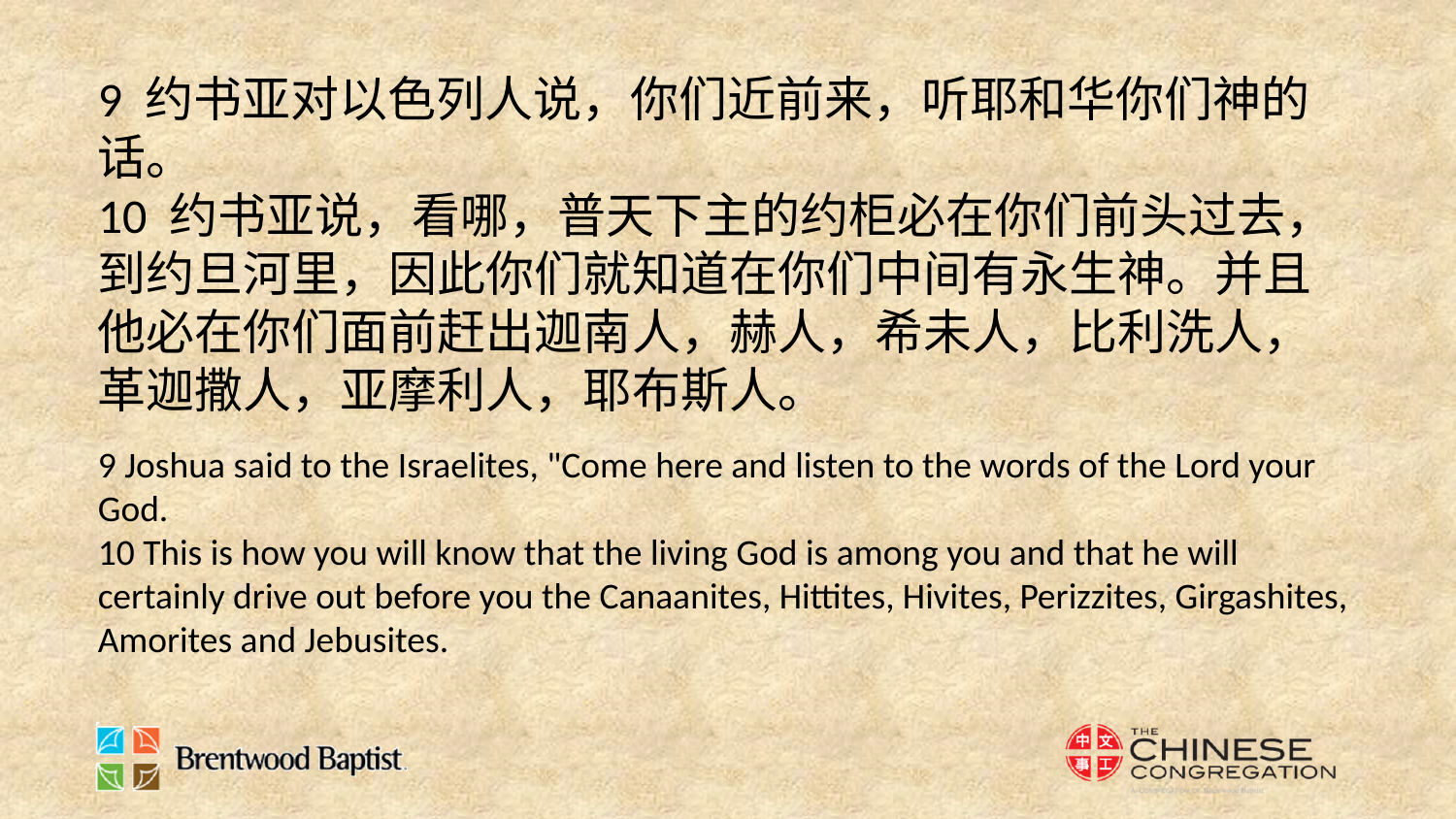

9 约书亚对以色列人说，你们近前来，听耶和华你们神的话。
10 约书亚说，看哪，普天下主的约柜必在你们前头过去，到约旦河里，因此你们就知道在你们中间有永生神。并且他必在你们面前赶出迦南人，赫人，希未人，比利洗人，革迦撒人，亚摩利人，耶布斯人。

9 Joshua said to the Israelites, "Come here and listen to the words of the Lord your God.
10 This is how you will know that the living God is among you and that he will certainly drive out before you the Canaanites, Hittites, Hivites, Perizzites, Girgashites, Amorites and Jebusites.